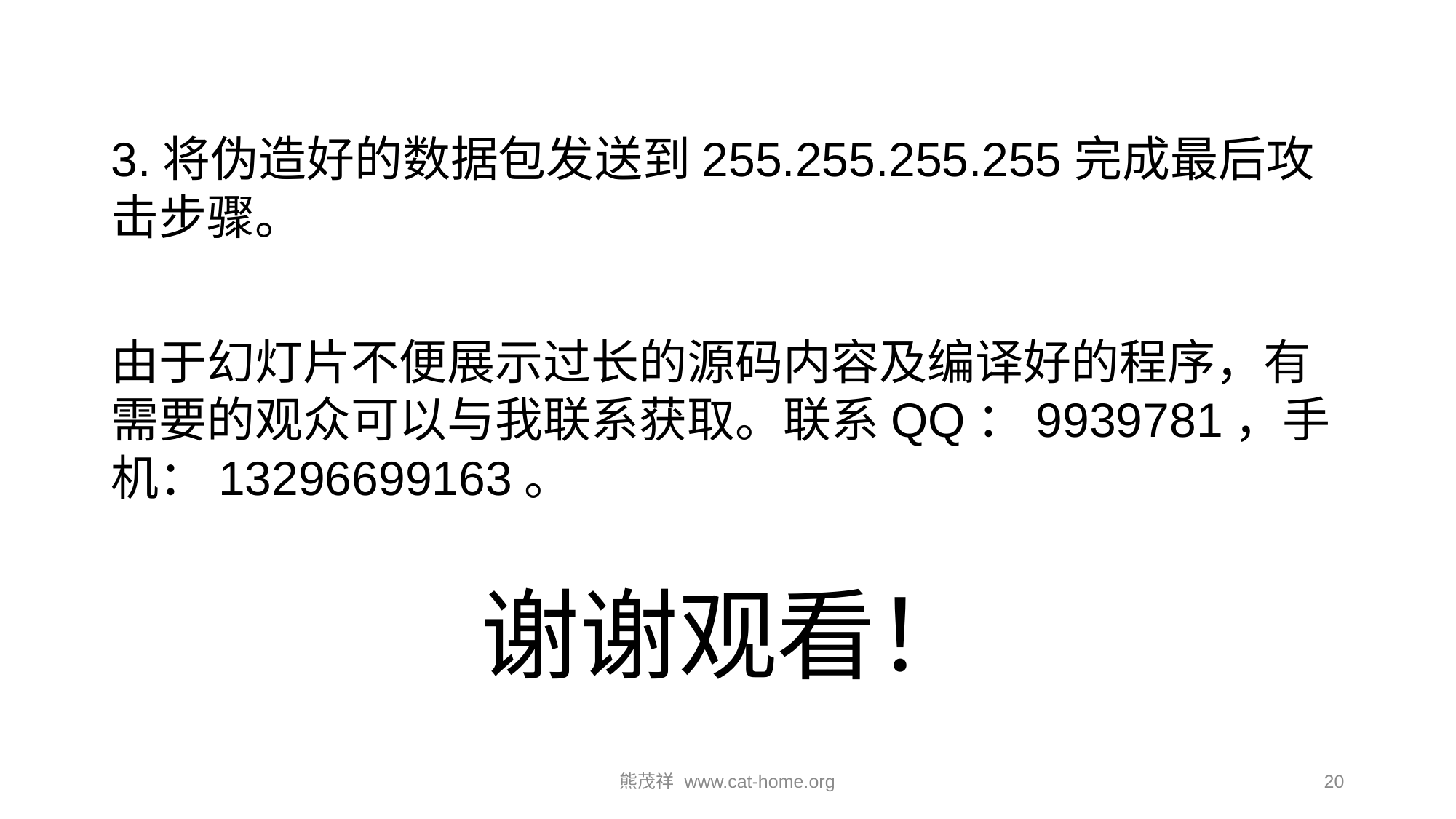

3.将伪造好的数据包发送到255.255.255.255完成最后攻击步骤。

由于幻灯片不便展示过长的源码内容及编译好的程序，有需要的观众可以与我联系获取。联系QQ：9939781，手机：13296699163。

谢谢观看！
熊茂祥 www.cat-home.org
20